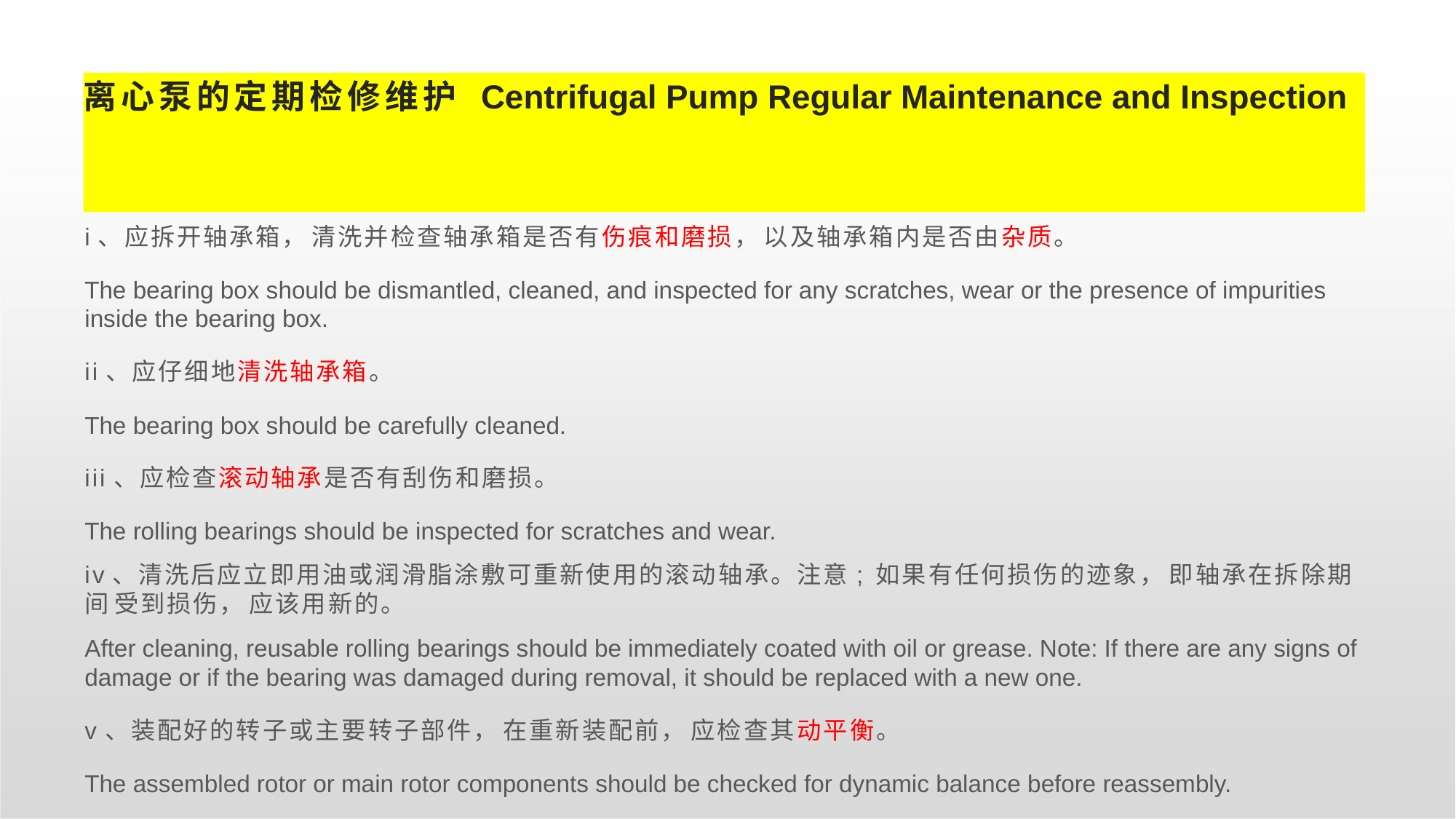

# 离心泵的定期检修维护 Centrifugal Pump Regular Maintenance and Inspection
检查振动趋势。如果振动出现异常则需要
Check the vibration trend. If abnormal vibration is detected,
i、应拆开轴承箱， 清洗并检查轴承箱是否有伤痕和磨损， 以及轴承箱内是否由杂质。
The bearing box should be dismantled, cleaned, and inspected for any scratches, wear or the presence of impurities inside the bearing box.
ii、应仔细地清洗轴承箱。
The bearing box should be carefully cleaned.
iii、应检查滚动轴承是否有刮伤和磨损。
The rolling bearings should be inspected for scratches and wear.
iv、清洗后应立即用油或润滑脂涂敷可重新使用的滚动轴承。注意; 如果有任何损伤的迹象， 即轴承在拆除期间 受到损伤， 应该用新的。
After cleaning, reusable rolling bearings should be immediately coated with oil or grease. Note: If there are any signs of damage or if the bearing was damaged during removal, it should be replaced with a new one.
v、装配好的转子或主要转子部件， 在重新装配前， 应检查其动平衡。
The assembled rotor or main rotor components should be checked for dynamic balance before reassembly.